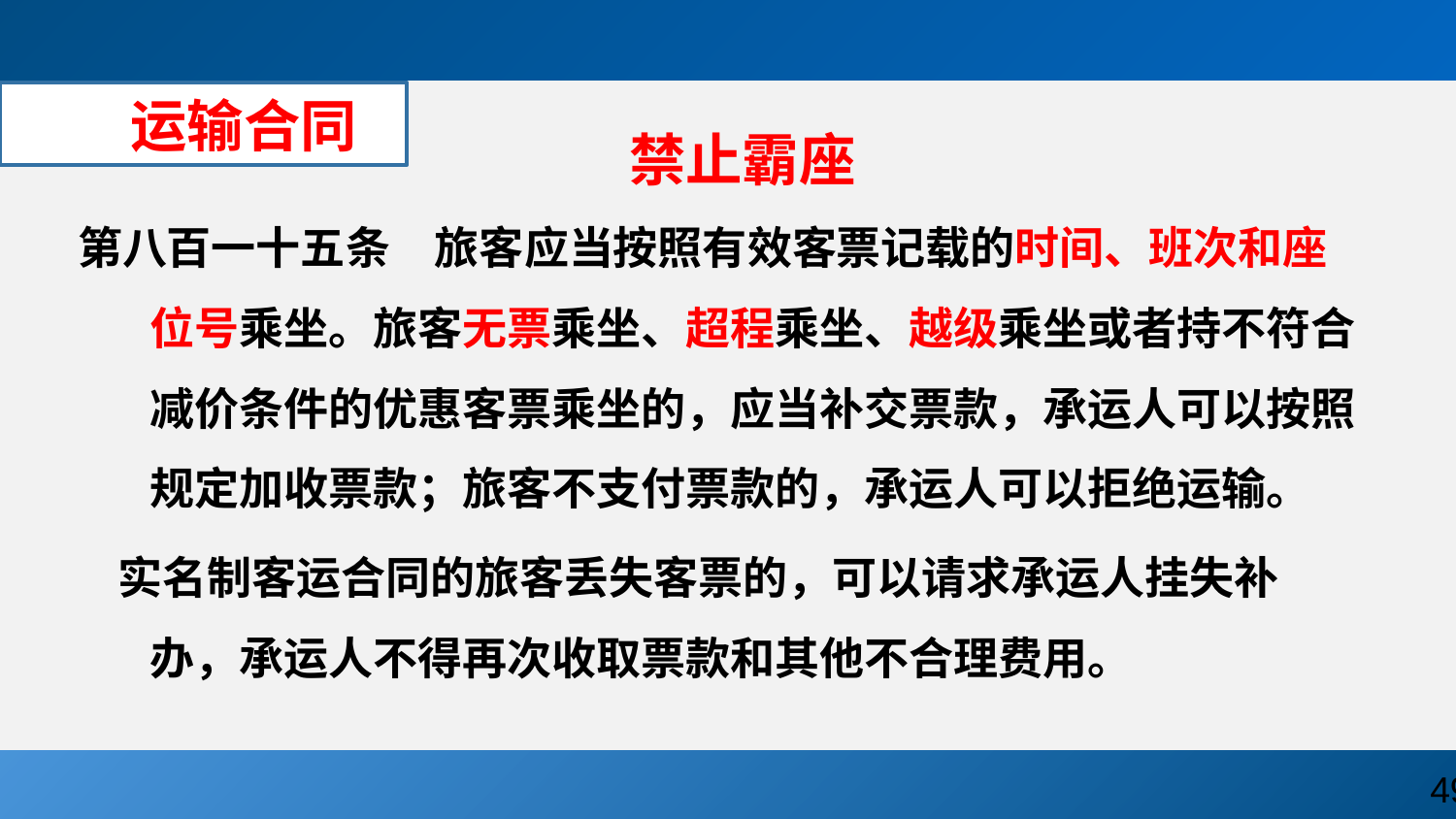

运输合同
禁止霸座
第八百一十五条  旅客应当按照有效客票记载的时间、班次和座位号乘坐。旅客无票乘坐、超程乘坐、越级乘坐或者持不符合减价条件的优惠客票乘坐的，应当补交票款，承运人可以按照规定加收票款；旅客不支付票款的，承运人可以拒绝运输。
   实名制客运合同的旅客丢失客票的，可以请求承运人挂失补办，承运人不得再次收取票款和其他不合理费用。
49